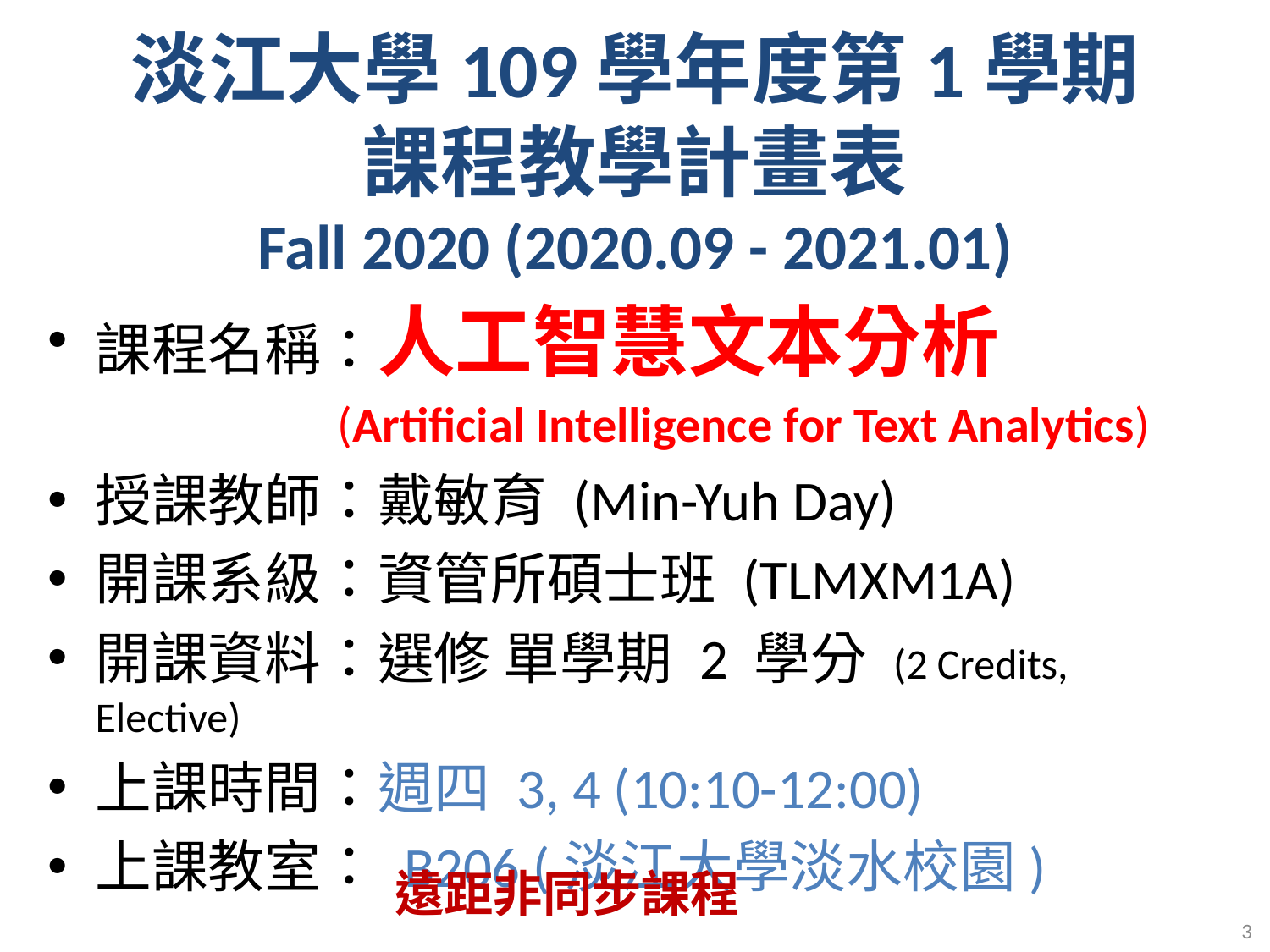

# 淡江大學109學年度第1學期 課程教學計畫表 Fall 2020 (2020.09 - 2021.01)
課程名稱：人工智慧文本分析
                  (Artificial Intelligence for Text Analytics)
授課教師：戴敏育 (Min-Yuh Day)
開課系級：資管所碩士班 (TLMXM1A)
開課資料：選修 單學期 2 學分 (2 Credits, Elective)
上課時間：週四 3, 4 (10:10-12:00)
上課教室： B206 (淡江大學淡水校園)
遠距非同步課程
3